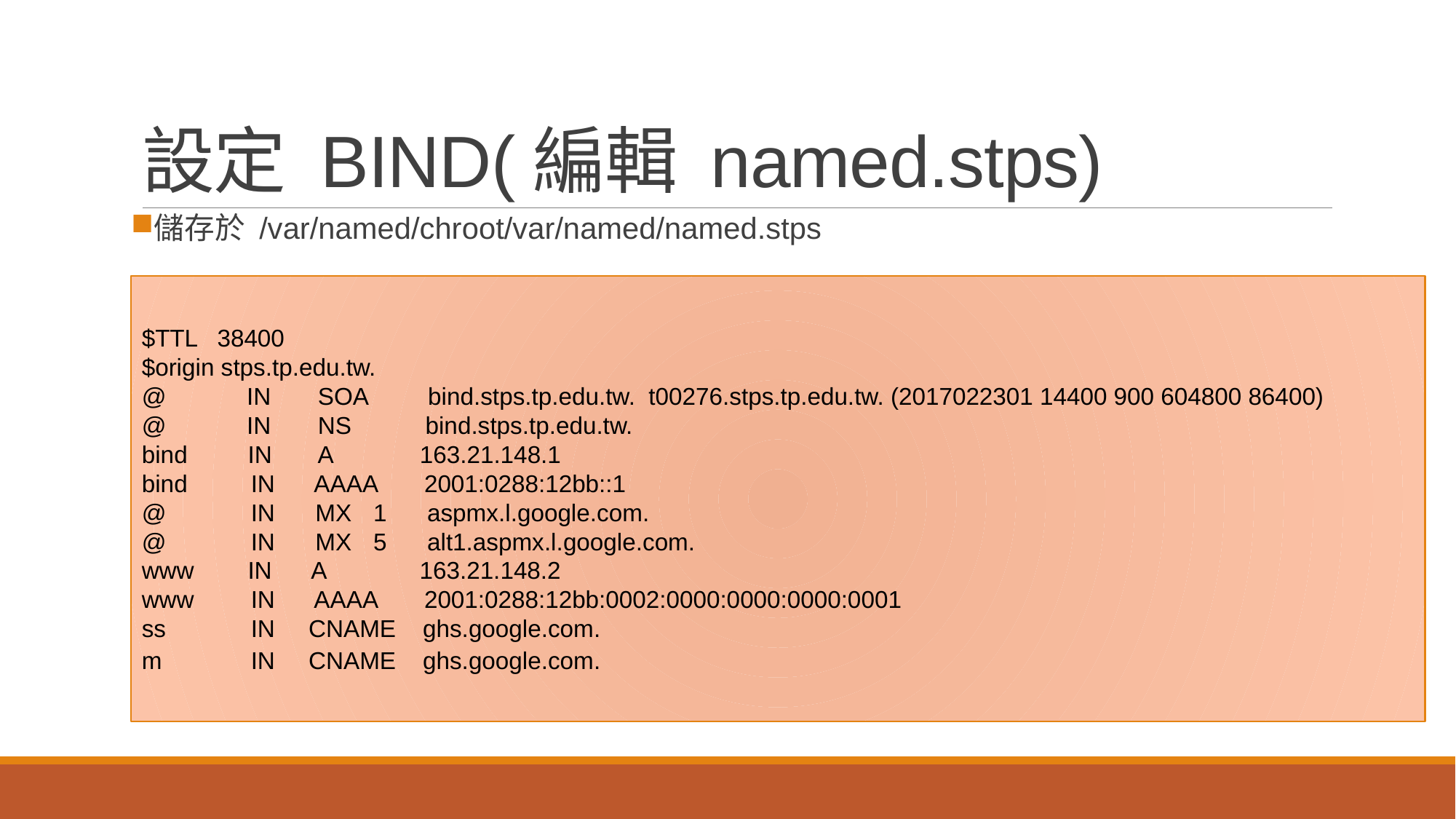

# 設定 BIND(編輯 named.stps)
儲存於 /var/named/chroot/var/named/named.stps

$TTL   38400
$origin stps.tp.edu.tw.
@            IN       SOA         bind.stps.tp.edu.tw.  t00276.stps.tp.edu.tw. (2017022301 14400 900 604800 86400)
@            IN       NS           bind.stps.tp.edu.tw.
bind         IN       A             163.21.148.1
bind	IN      AAAA       2001:0288:12bb::1
@	IN      MX	  1      aspmx.l.google.com.
@	IN      MX	  5      alt1.aspmx.l.google.com.
www        IN      A              163.21.148.2
www	IN      AAAA       2001:0288:12bb:0002:0000:0000:0000:0001
ss	IN     CNAME    ghs.google.com.
m	IN     CNAME    ghs.google.com.